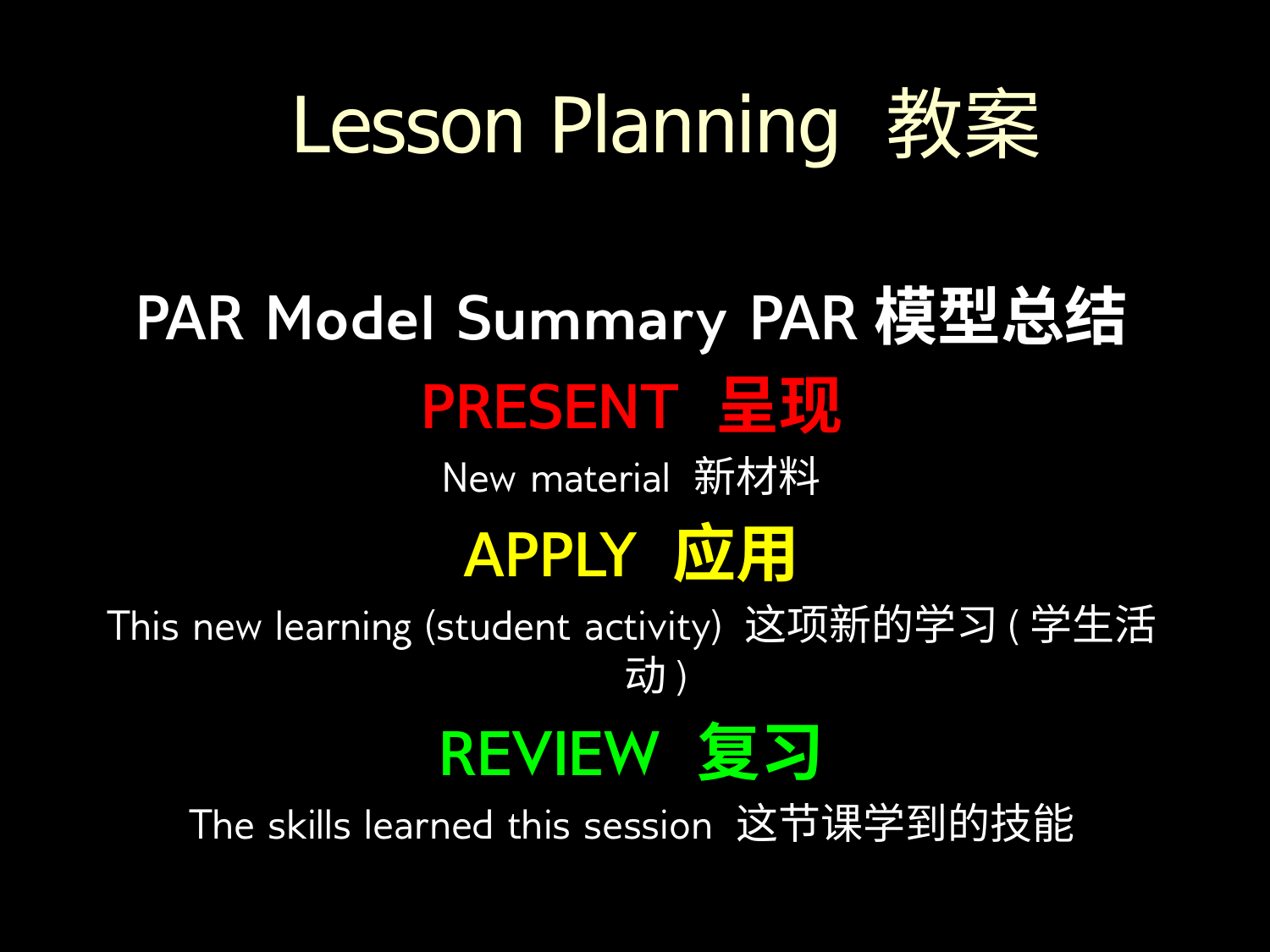

# Lesson Planning 教案
PAR Model Summary PAR模型总结
PRESENT 呈现
New material 新材料
APPLY 应用
This new learning (student activity) 这项新的学习(学生活动)
REVIEW 复习
The skills learned this session 这节课学到的技能